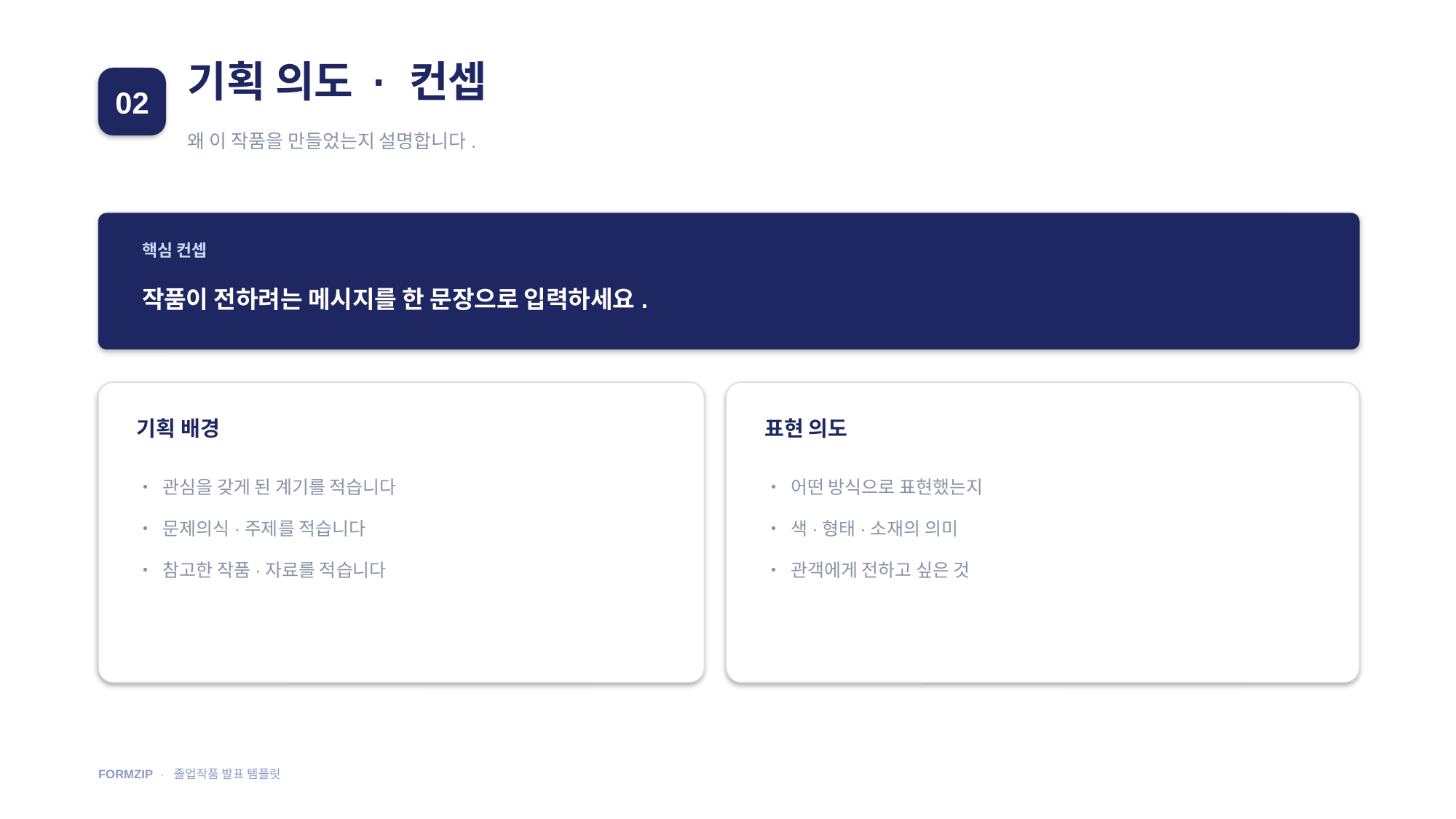

기획 의도 · 컨셉
02
왜 이 작품을 만들었는지 설명합니다.

핵심 컨셉
작품이 전하려는 메시지를 한 문장으로 입력하세요.

기획 배경
표현 의도
• 관심을 갖게 된 계기를 적습니다
• 문제의식·주제를 적습니다
• 참고한 작품·자료를 적습니다
• 어떤 방식으로 표현했는지
• 색·형태·소재의 의미
• 관객에게 전하고 싶은 것
FORMZIP  ·  졸업작품 발표 템플릿